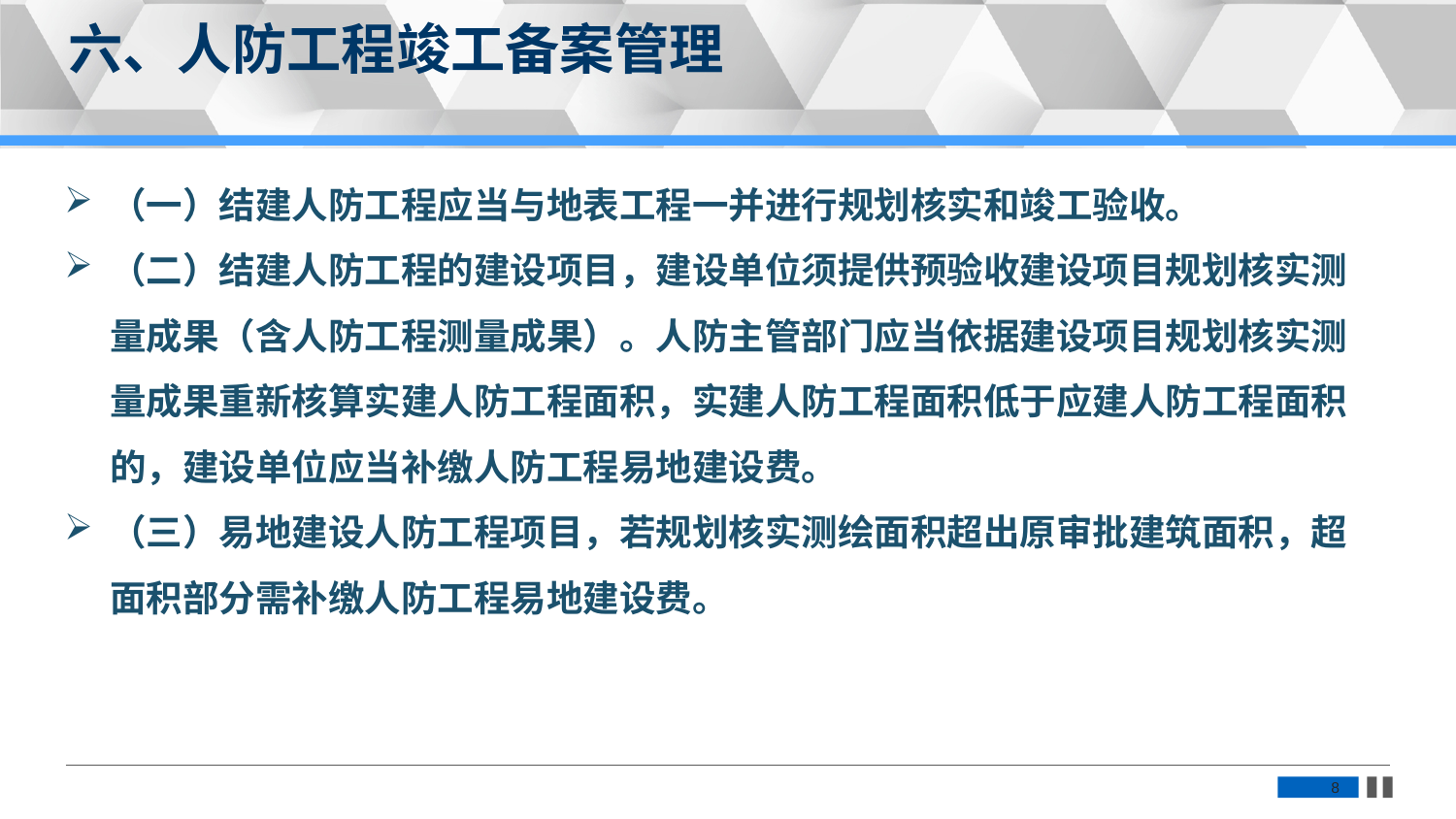

六、人防工程竣工备案管理
（一）结建人防工程应当与地表工程一并进行规划核实和竣工验收。
（二）结建人防工程的建设项目，建设单位须提供预验收建设项目规划核实测量成果（含人防工程测量成果）。人防主管部门应当依据建设项目规划核实测量成果重新核算实建人防工程面积，实建人防工程面积低于应建人防工程面积的，建设单位应当补缴人防工程易地建设费。
（三）易地建设人防工程项目，若规划核实测绘面积超出原审批建筑面积，超面积部分需补缴人防工程易地建设费。
8